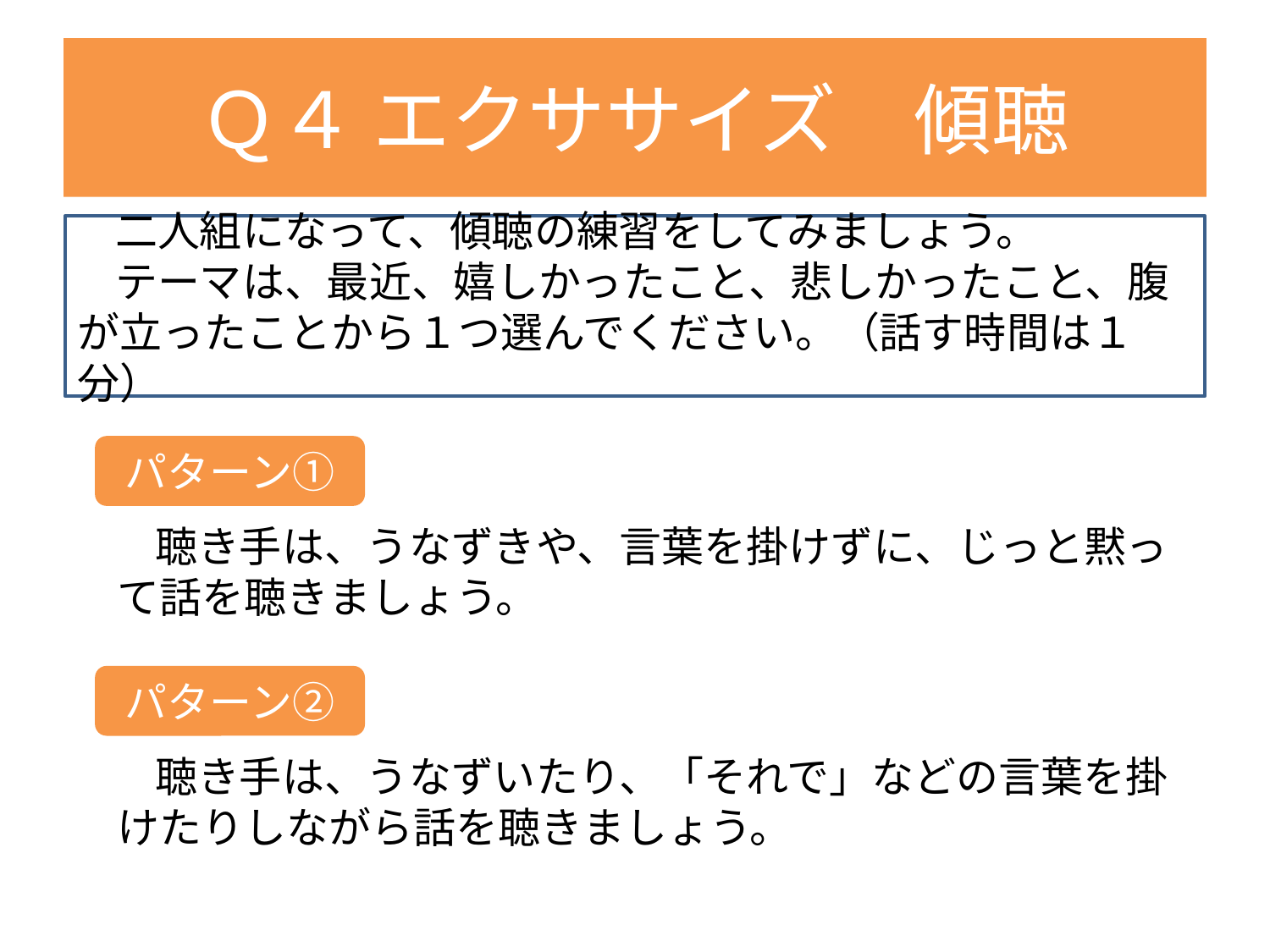

# Ｑ４ エクササイズ　傾聴
二人組になって、傾聴の練習をしてみましょう。
テーマは、最近、嬉しかったこと、悲しかったこと、腹が立ったことから１つ選んでください。（話す時間は１分）
パターン①
聴き手は、うなずきや、言葉を掛けずに、じっと黙って話を聴きましょう。
パターン②
聴き手は、うなずいたり、「それで」などの言葉を掛けたりしながら話を聴きましょう。